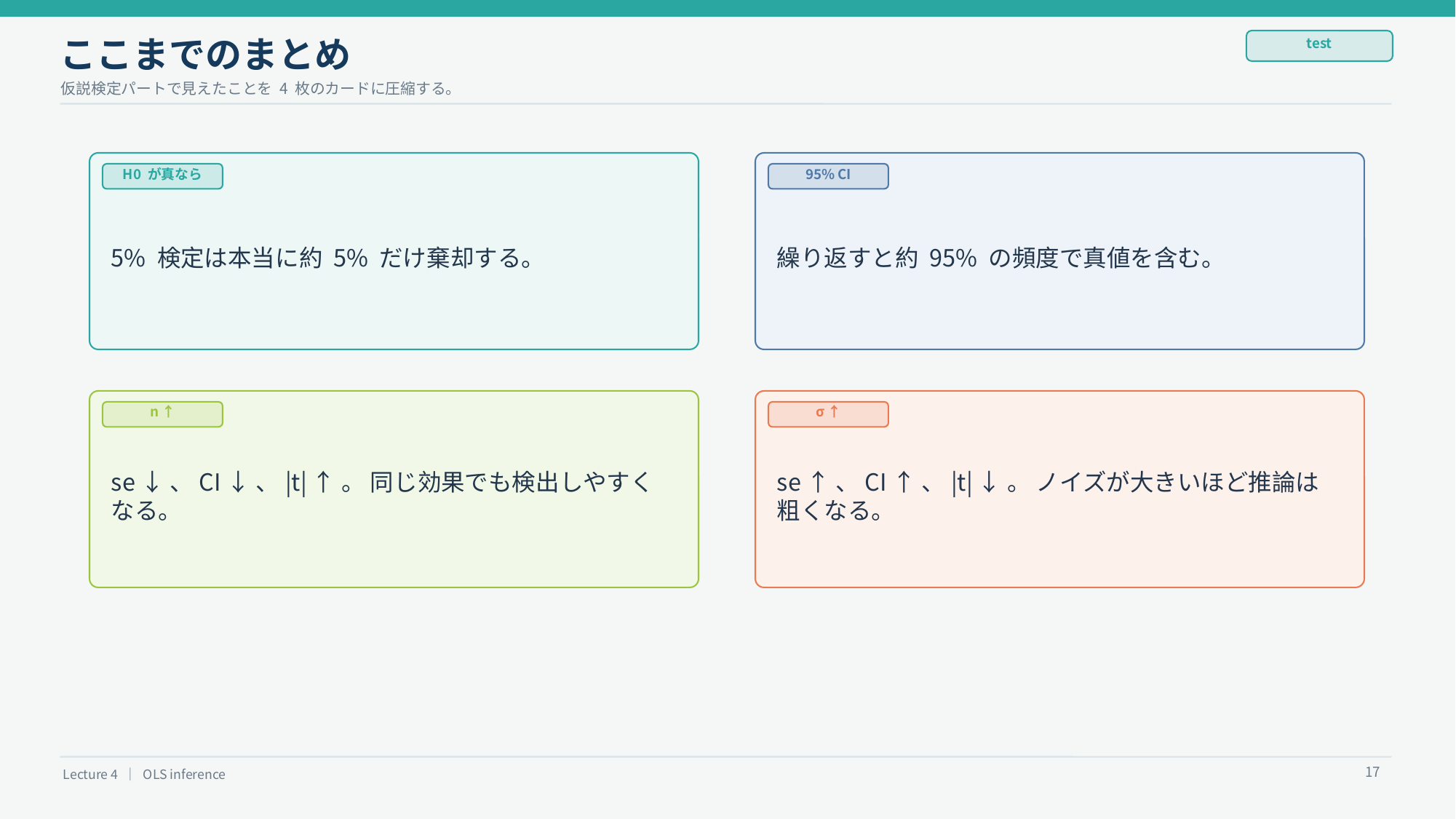

ここまでのまとめ
test
仮説検定パートで見えたことを 4 枚のカードに圧縮する。

H0 が真なら
95% CI
5% 検定は本当に約 5% だけ棄却する。
繰り返すと約 95% の頻度で真値を含む。

n ↑
σ ↑
se ↓、CI ↓、|t| ↑。 同じ効果でも検出しやすくなる。
se ↑、CI ↑、|t| ↓。 ノイズが大きいほど推論は粗くなる。

17
Lecture 4 ｜ OLS inference